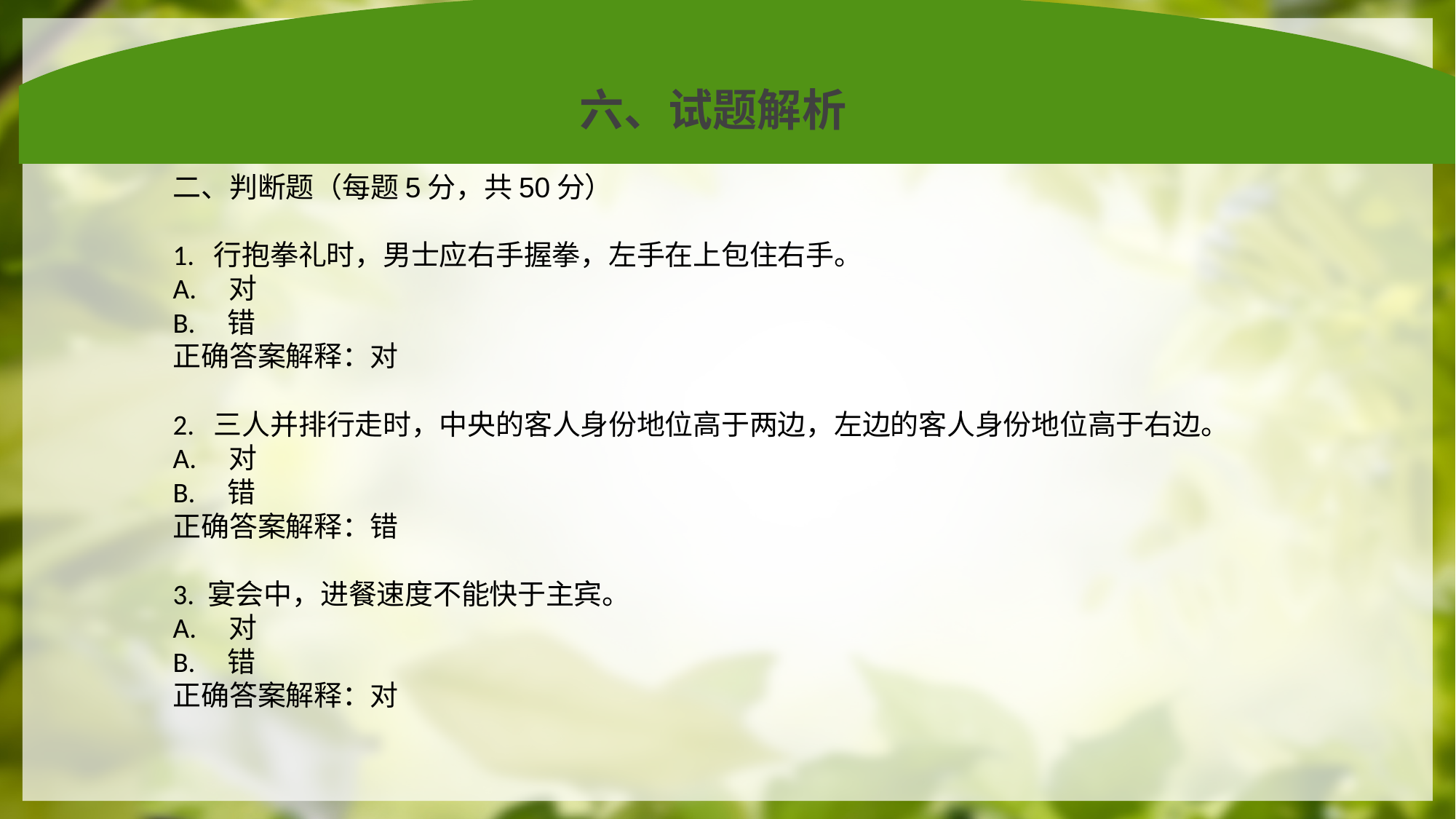

六、试题解析
二、判断题（每题5分，共50分）

1.  行抱拳礼时，男士应右手握拳，左手在上包住右手。
A.    对
B.    错
正确答案解释：对

2.  三人并排行走时，中央的客人身份地位高于两边，左边的客人身份地位高于右边。
A.    对
B.    错
正确答案解释：错

3. 宴会中，进餐速度不能快于主宾。
A.    对
B.    错
正确答案解释：对